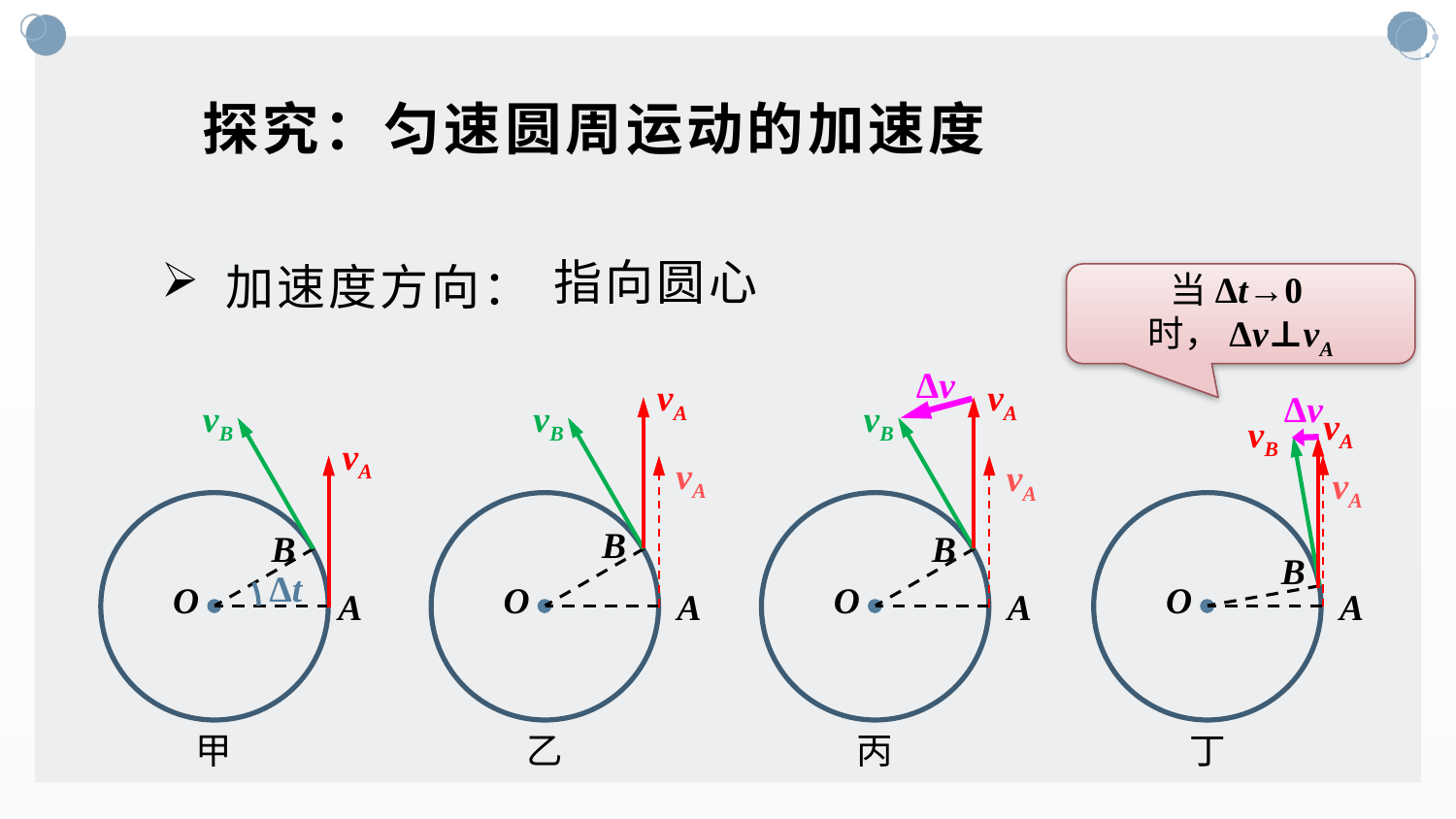

# 探究：匀速圆周运动的加速度
 加速度方向：
指向圆心
当Δt→0时，Δv⊥vA
Δv
vA
vB
B
vA
A

O

丙
vA
vB
B
vA
A

O

乙
Δv
vA
vB
vA
A

O

丁
B
vB
B
vA
A

O

甲

Δt